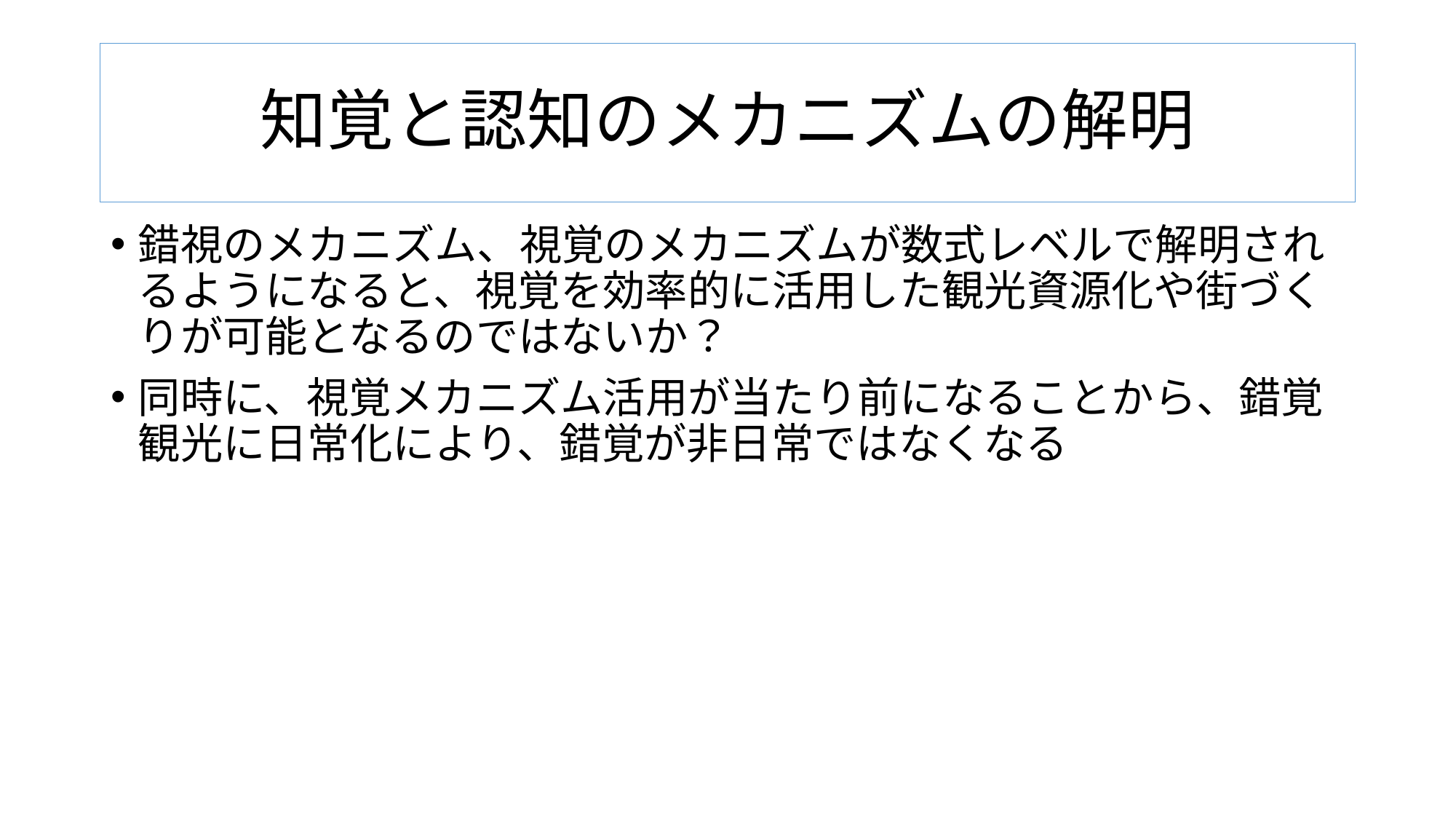

# 知覚と認知のメカニズムの解明
錯視のメカニズム、視覚のメカニズムが数式レベルで解明されるようになると、視覚を効率的に活用した観光資源化や街づくりが可能となるのではないか？
同時に、視覚メカニズム活用が当たり前になることから、錯覚観光に日常化により、錯覚が非日常ではなくなる